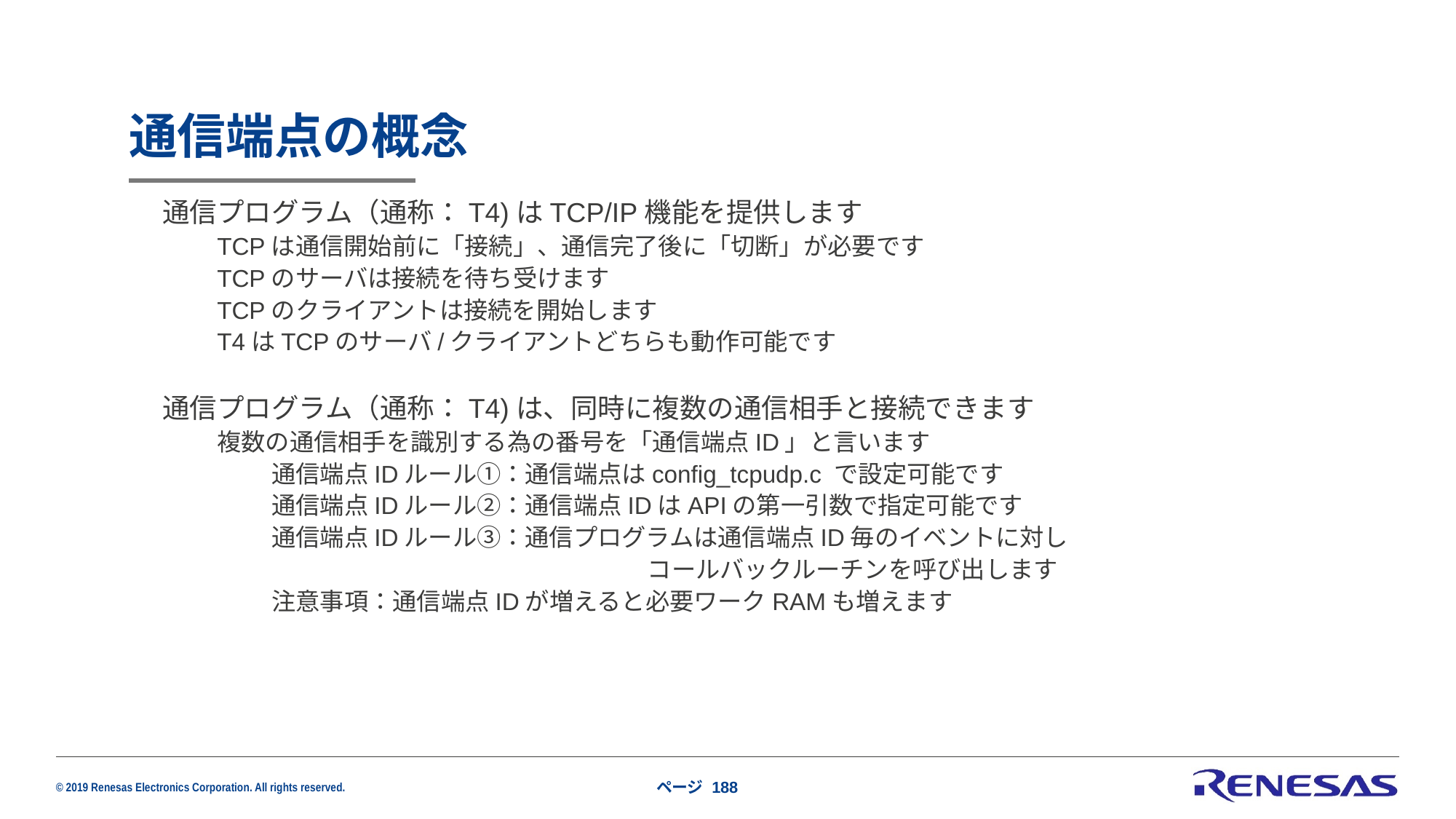

# 通信端点の概念
通信プログラム（通称：T4)はTCP/IP機能を提供します
TCPは通信開始前に「接続」、通信完了後に「切断」が必要です
TCPのサーバは接続を待ち受けます
TCPのクライアントは接続を開始します
T4はTCPのサーバ/クライアントどちらも動作可能です

通信プログラム（通称：T4)は、同時に複数の通信相手と接続できます
複数の通信相手を識別する為の番号を「通信端点ID」と言います
通信端点IDルール①：通信端点はconfig_tcpudp.c で設定可能です
通信端点IDルール②：通信端点IDはAPIの第一引数で指定可能です
通信端点IDルール③：通信プログラムは通信端点ID毎のイベントに対し
			　　コールバックルーチンを呼び出します
注意事項：通信端点IDが増えると必要ワークRAMも増えます
ページ 188